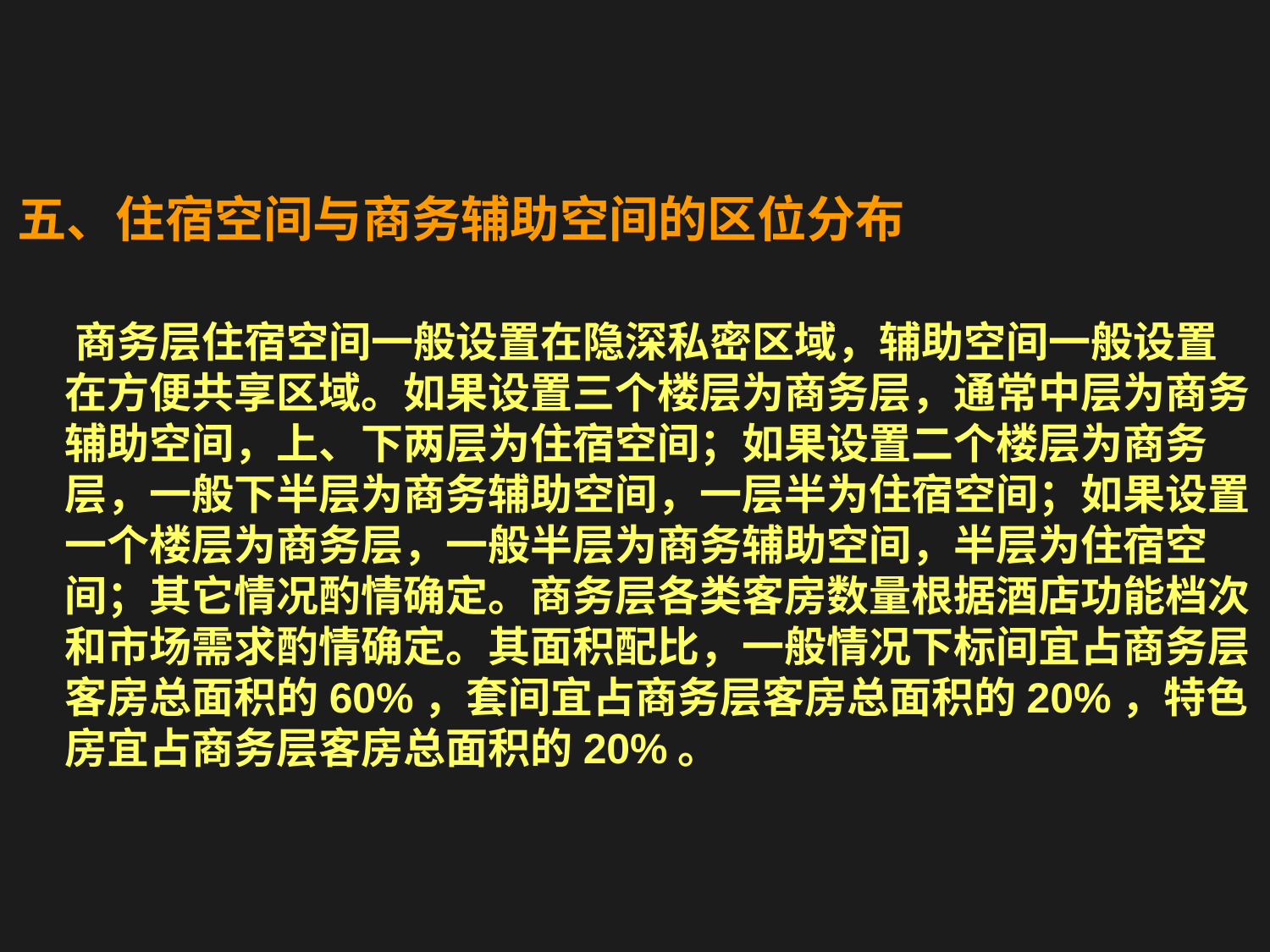

五、住宿空间与商务辅助空间的区位分布

     商务层住宿空间一般设置在隐深私密区域，辅助空间一般设置在方便共享区域。如果设置三个楼层为商务层，通常中层为商务辅助空间，上、下两层为住宿空间；如果设置二个楼层为商务层，一般下半层为商务辅助空间，一层半为住宿空间；如果设置一个楼层为商务层，一般半层为商务辅助空间，半层为住宿空间；其它情况酌情确定。商务层各类客房数量根据酒店功能档次和市场需求酌情确定。其面积配比，一般情况下标间宜占商务层客房总面积的60%，套间宜占商务层客房总面积的20%，特色房宜占商务层客房总面积的20%。
244